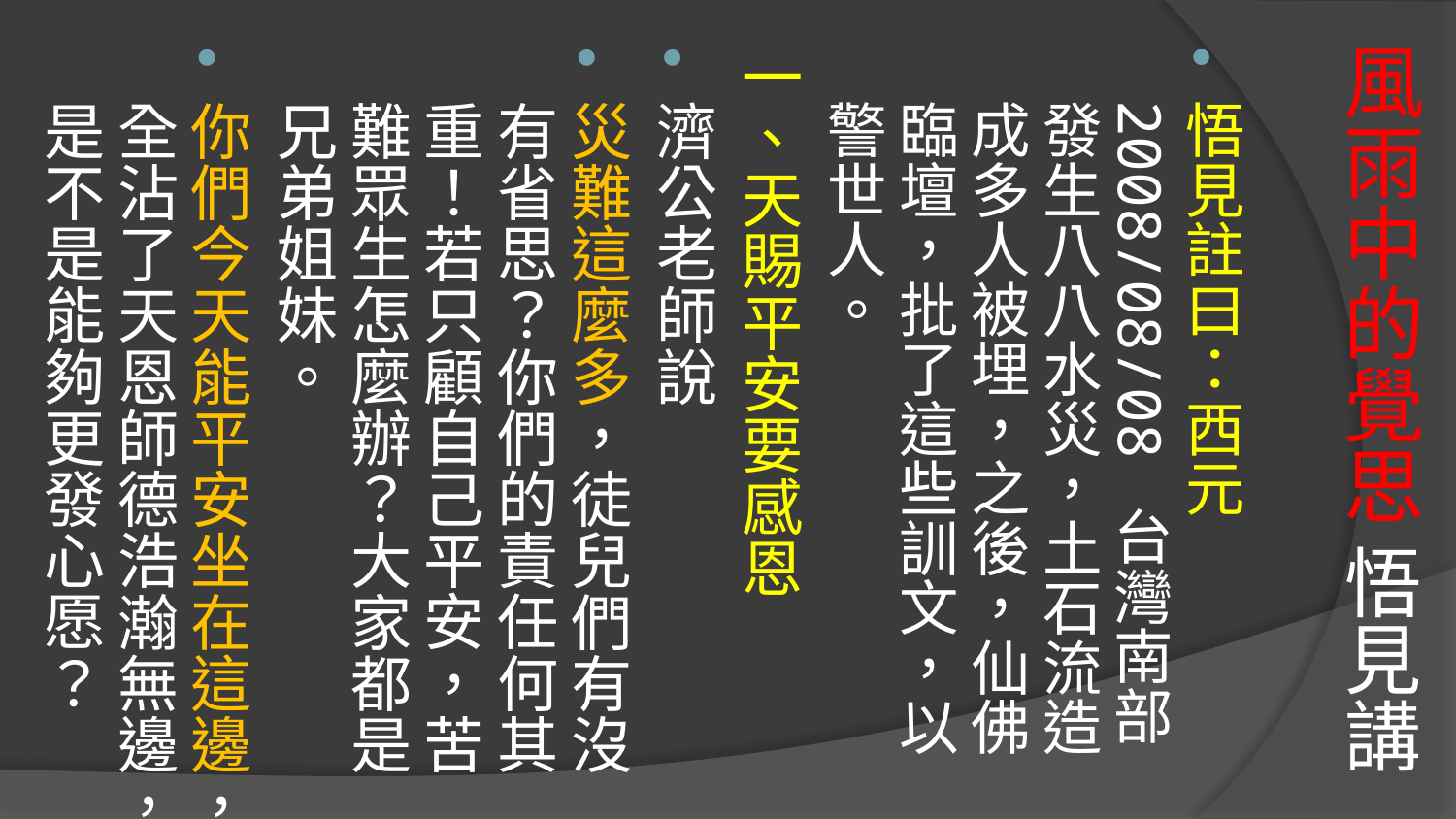

# 風雨中的覺思 悟見講
悟見註曰：西元2008/08/08 台灣南部發生八八水災，土石流造成多人被埋，之後，仙佛臨壇，批了這些訓文，以警世人。
一、天賜平安要感恩
濟公老師說
災難這麼多，徒兒們有沒有省思？你們的責任何其重！若只顧自己平安，苦難眾生怎麼辦？大家都是兄弟姐妹。
你們今天能平安坐在這邊，全沾了天恩師德浩瀚無邊，是不是能夠更發心愿？